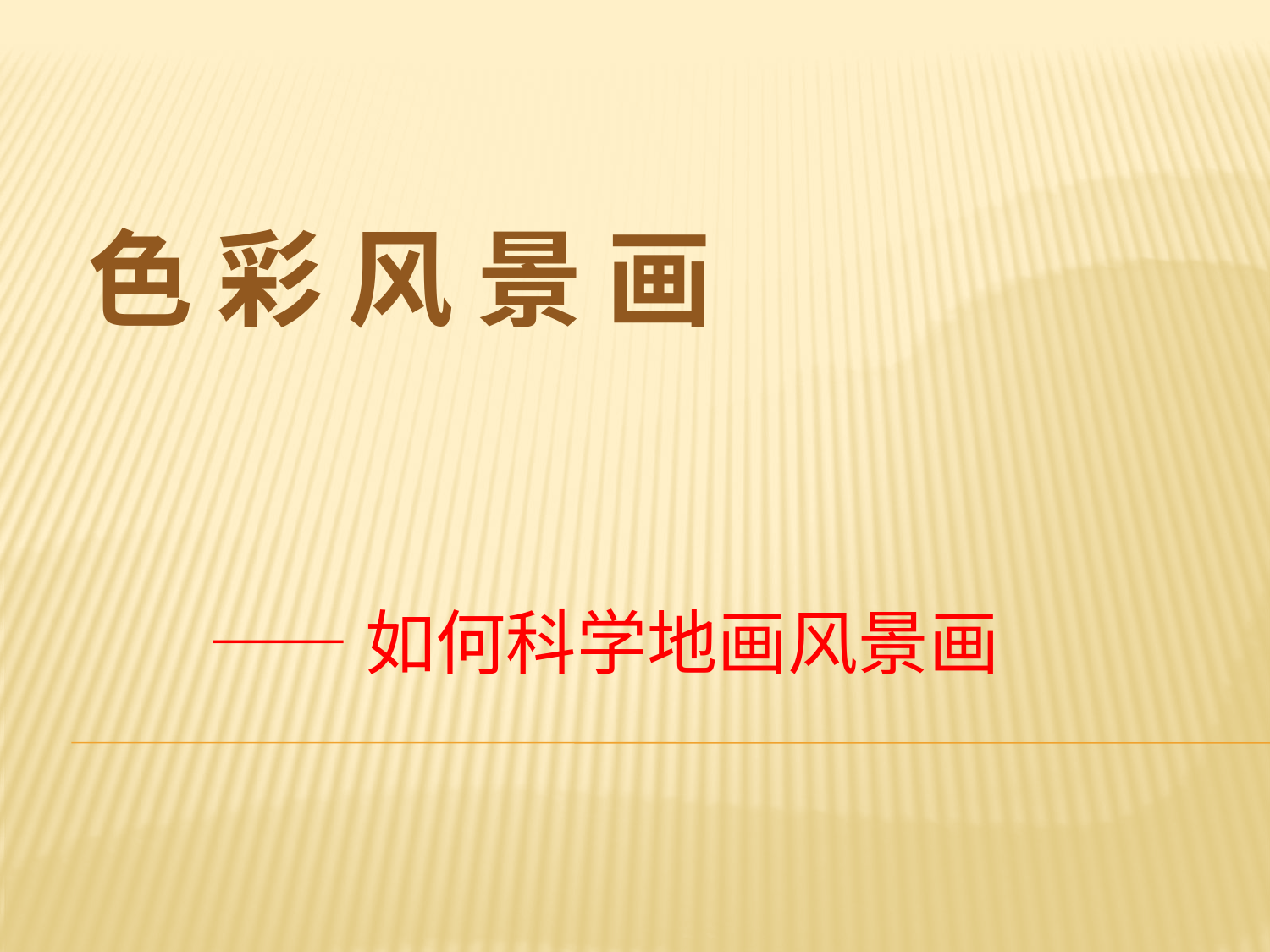

# 色 彩 风 景 画
——如何科学地画风景画